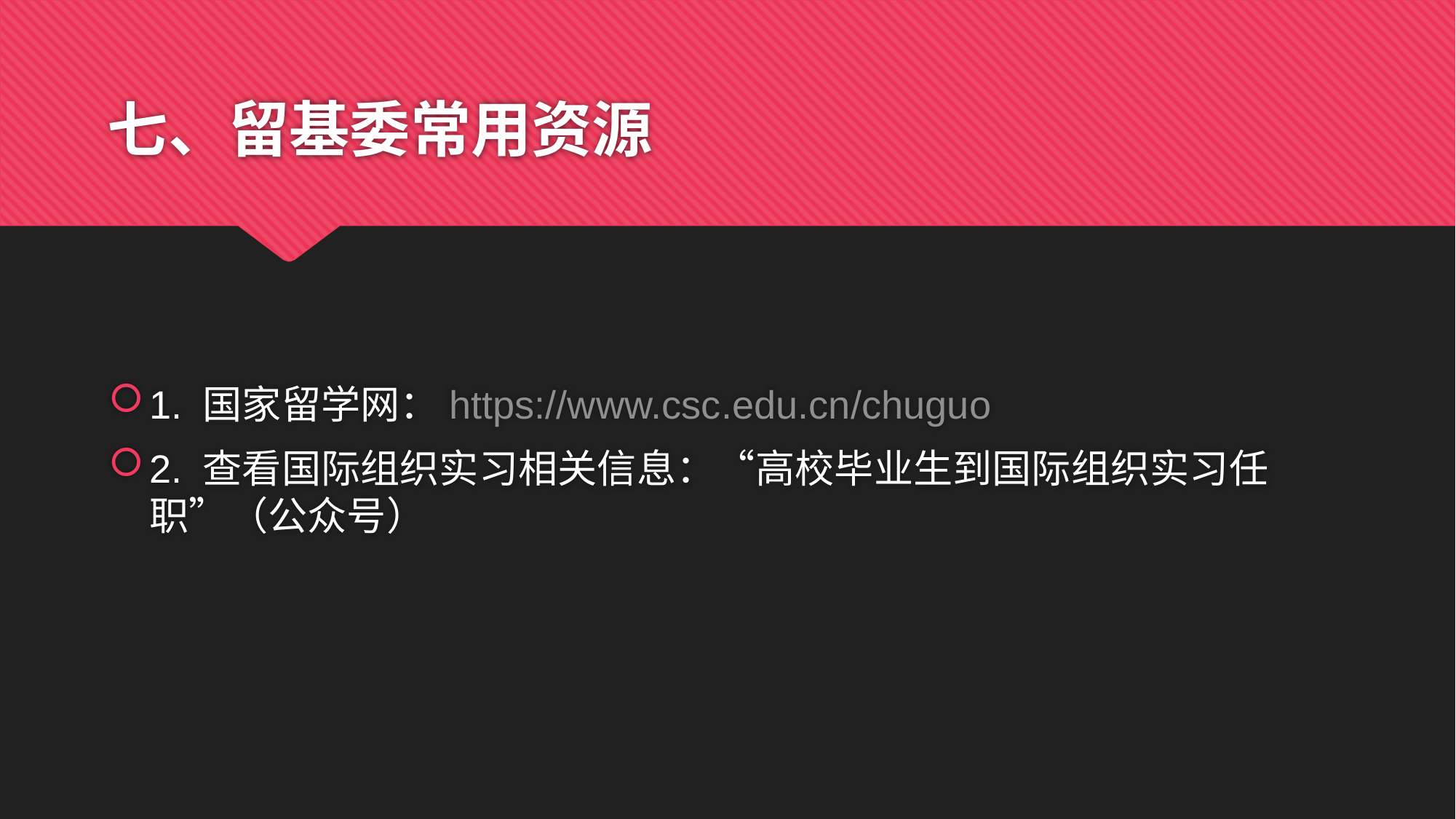

# 七、留基委常用资源
1. 国家留学网：https://www.csc.edu.cn/chuguo
2. 查看国际组织实习相关信息：“高校毕业生到国际组织实习任职”（公众号）